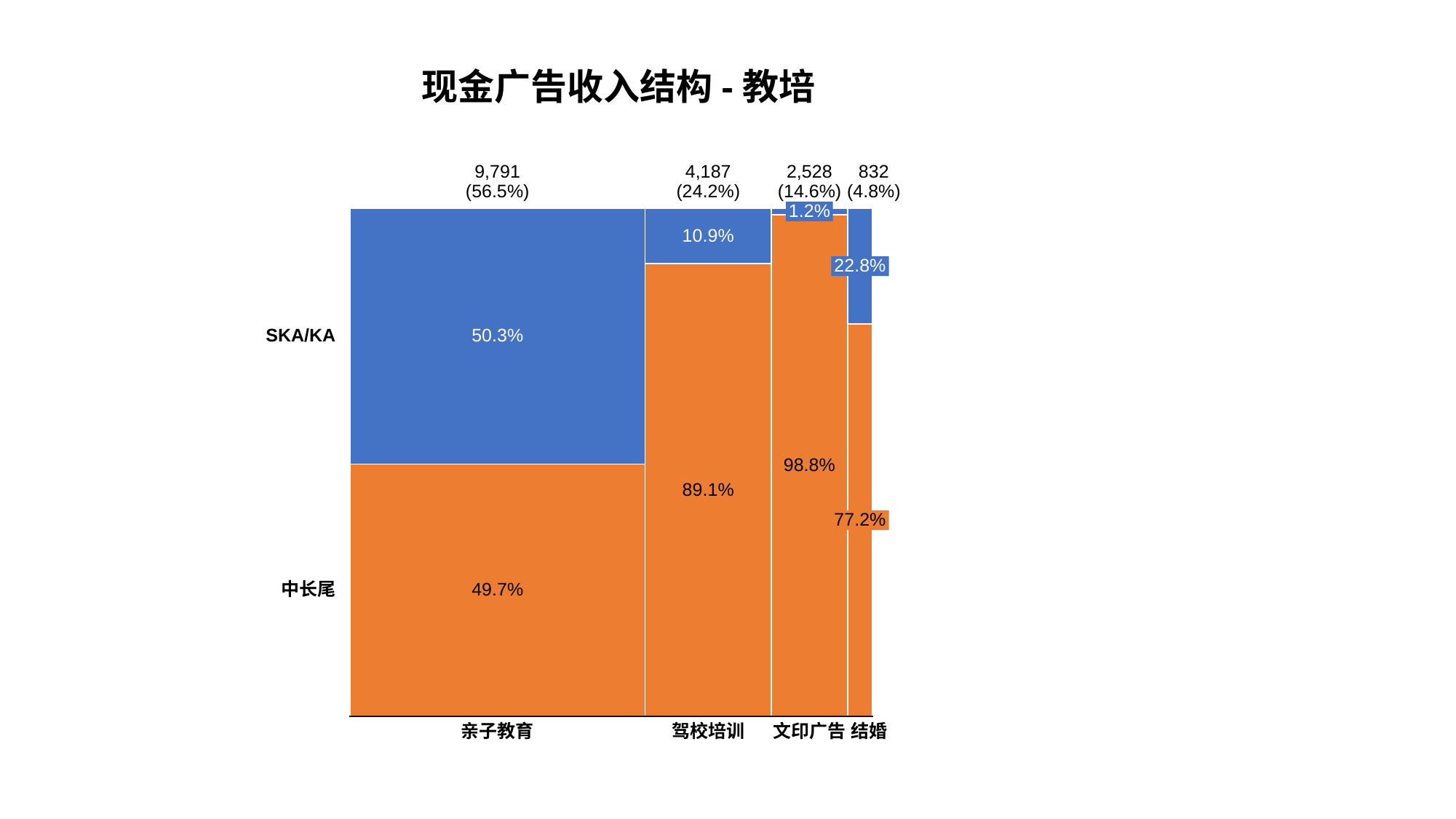

现金广告收入结构-教培

4,187
(24.2%)
9,791
(56.5%)
2,528
(14.6%)
832
(4.8%)
1.2%

10.9%
22.8%

SKA/KA
50.3%
98.8%

89.1%
77.2%
中长尾
49.7%
亲子教育
驾校培训
文印广告
结婚